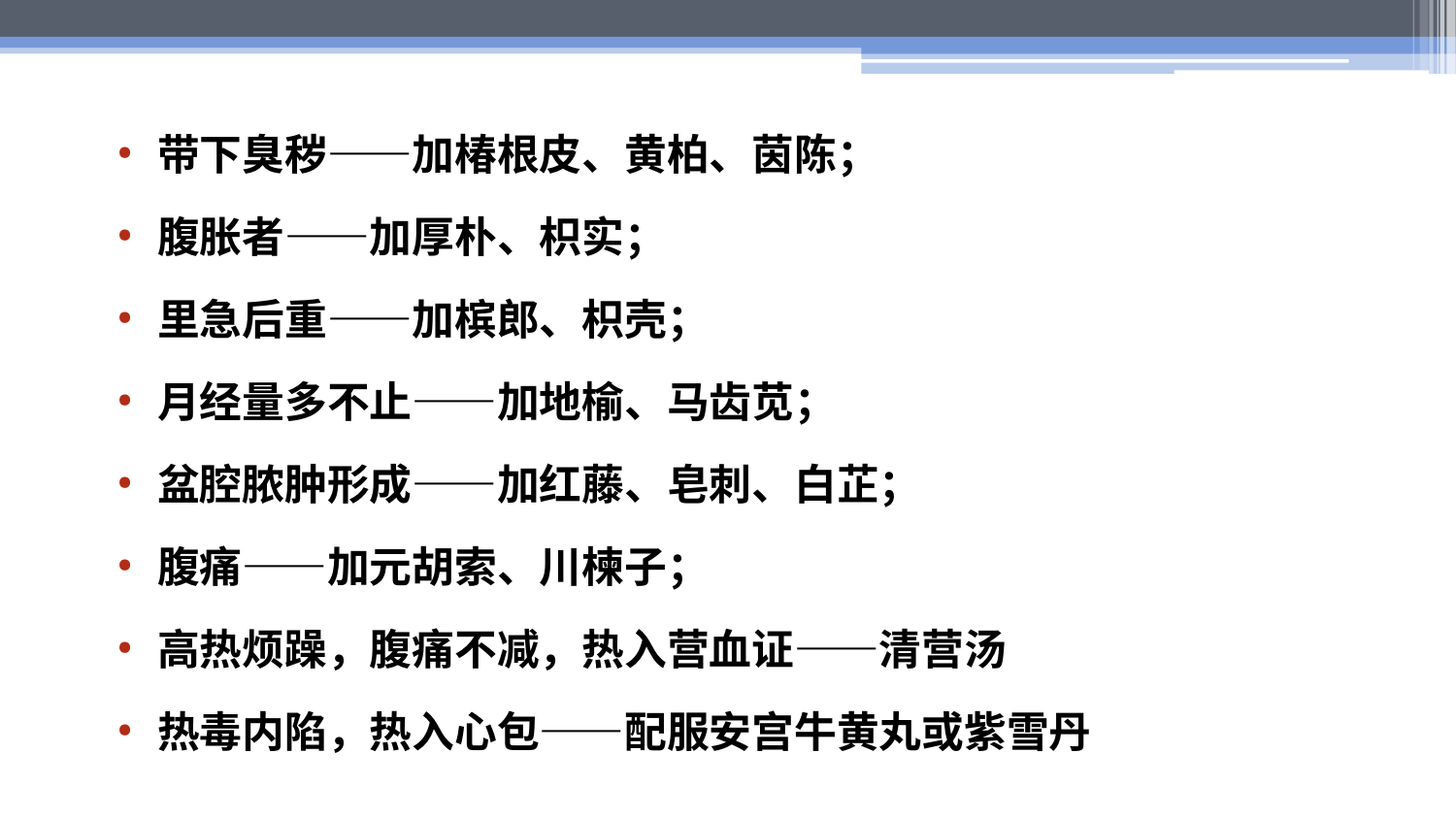

带下臭秽——加椿根皮、黄柏、茵陈；
腹胀者——加厚朴、枳实；
里急后重——加槟郎、枳壳；
月经量多不止——加地榆、马齿苋；
盆腔脓肿形成——加红藤、皂刺、白芷；
腹痛——加元胡索、川楝子；
高热烦躁，腹痛不减，热入营血证——清营汤
热毒内陷，热入心包——配服安宫牛黄丸或紫雪丹